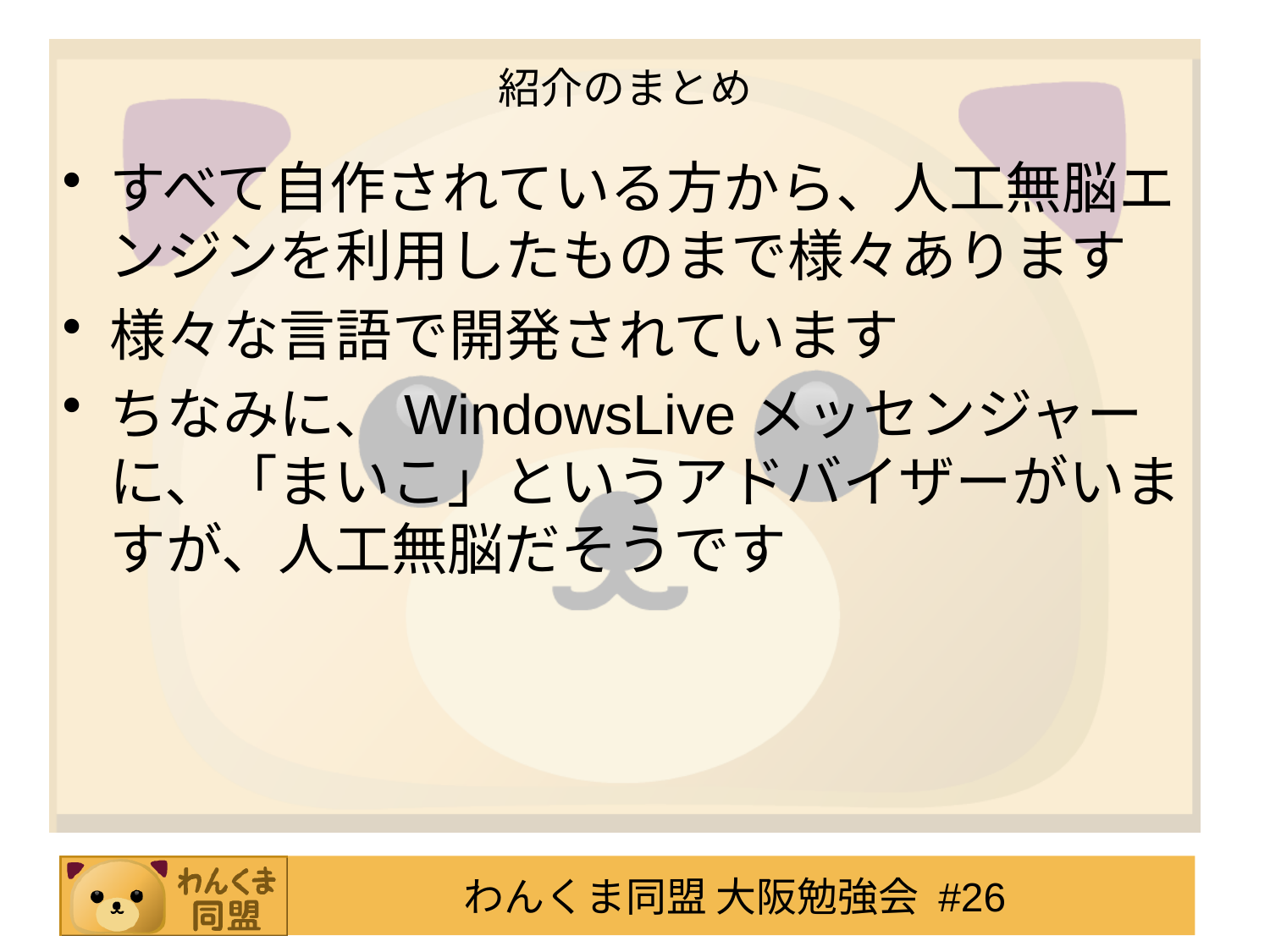

紹介のまとめ
すべて自作されている方から、人工無脳エンジンを利用したものまで様々あります
様々な言語で開発されています
ちなみに、WindowsLiveメッセンジャーに、「まいこ」というアドバイザーがいますが、人工無脳だそうです